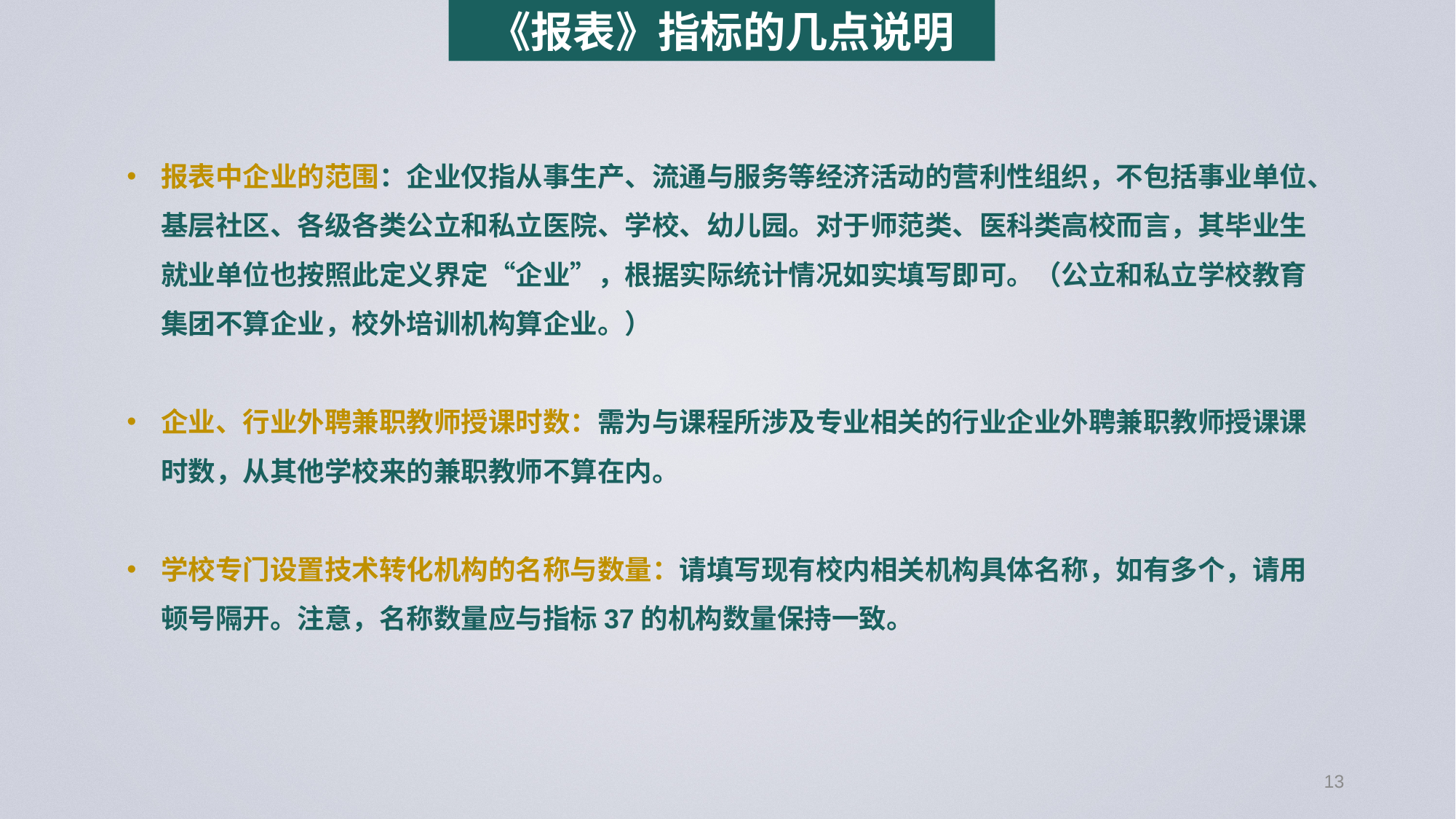

《报表》指标的几点说明
报表中企业的范围：企业仅指从事生产、流通与服务等经济活动的营利性组织，不包括事业单位、基层社区、各级各类公立和私立医院、学校、幼儿园。对于师范类、医科类高校而言，其毕业生就业单位也按照此定义界定“企业”，根据实际统计情况如实填写即可。（公立和私立学校教育集团不算企业，校外培训机构算企业。）

企业、行业外聘兼职教师授课时数：需为与课程所涉及专业相关的行业企业外聘兼职教师授课课时数，从其他学校来的兼职教师不算在内。

学校专门设置技术转化机构的名称与数量：请填写现有校内相关机构具体名称，如有多个，请用顿号隔开。注意，名称数量应与指标37的机构数量保持一致。

13